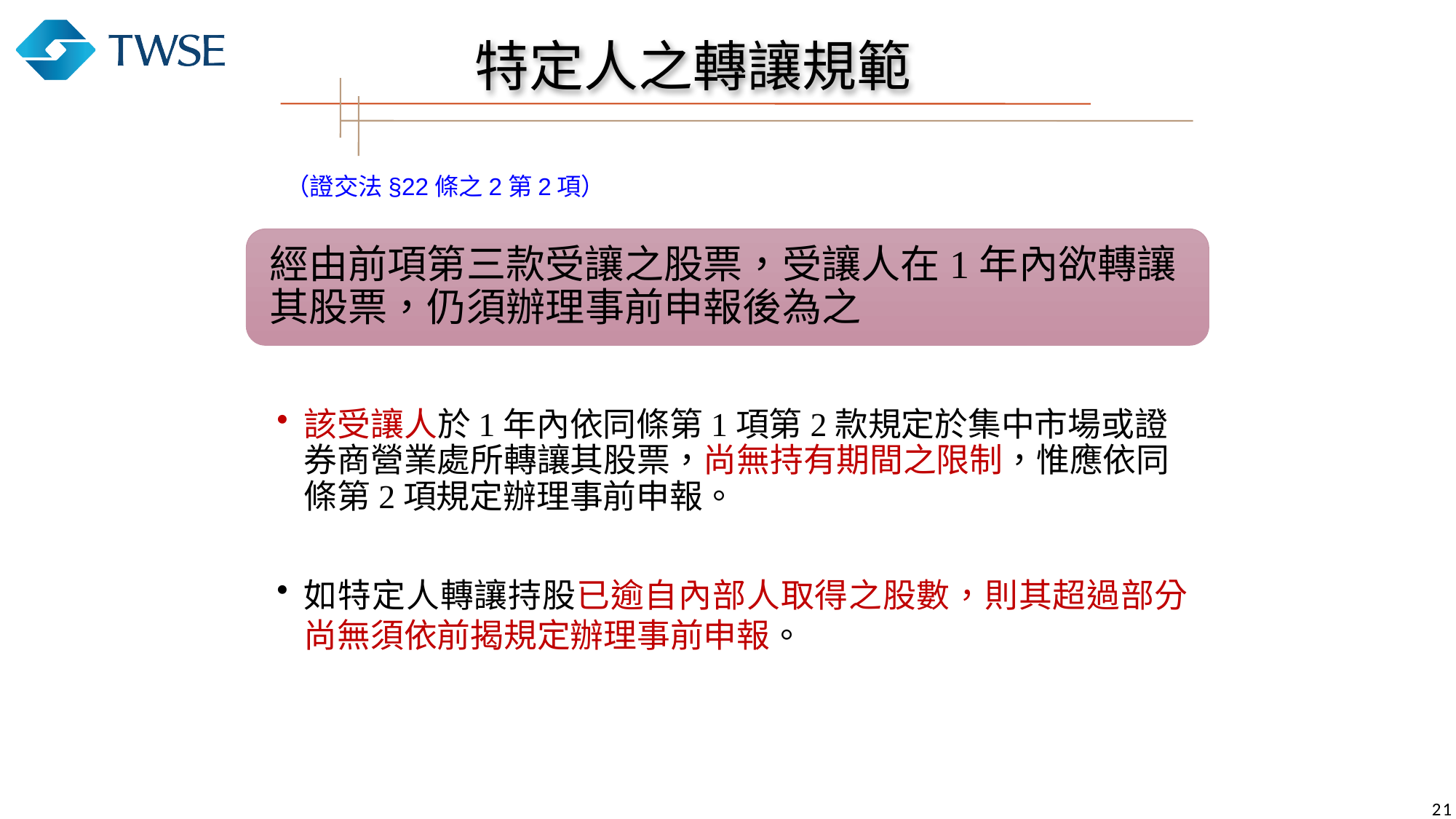

特定人之轉讓規範
（證交法§22條之2第2項）

經由前項第三款受讓之股票，受讓人在1年內欲轉讓其股票，仍須辦理事前申報後為之

該受讓人於1年內依同條第1項第2款規定於集中市場或證券商營業處所轉讓其股票，尚無持有期間之限制，惟應依同條第2項規定辦理事前申報。

如特定人轉讓持股已逾自內部人取得之股數，則其超過部分尚無須依前揭規定辦理事前申報。
21